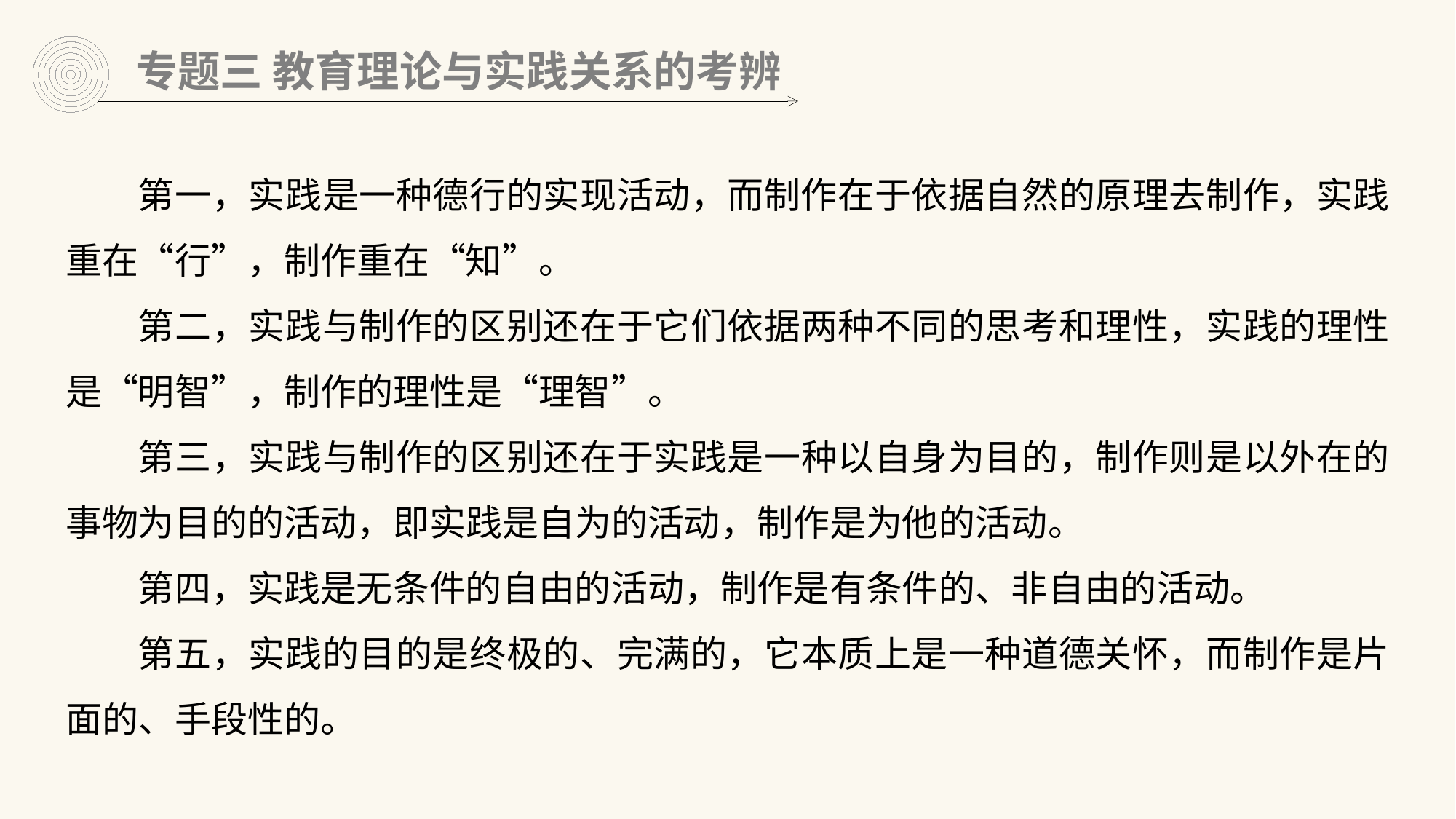

专题三 教育理论与实践关系的考辨
第一，实践是一种德行的实现活动，而制作在于依据自然的原理去制作，实践重在“行”，制作重在“知”。
第二，实践与制作的区别还在于它们依据两种不同的思考和理性，实践的理性是“明智”，制作的理性是“理智”。
第三，实践与制作的区别还在于实践是一种以自身为目的，制作则是以外在的事物为目的的活动，即实践是自为的活动，制作是为他的活动。
第四，实践是无条件的自由的活动，制作是有条件的、非自由的活动。
第五，实践的目的是终极的、完满的，它本质上是一种道德关怀，而制作是片面的、手段性的。